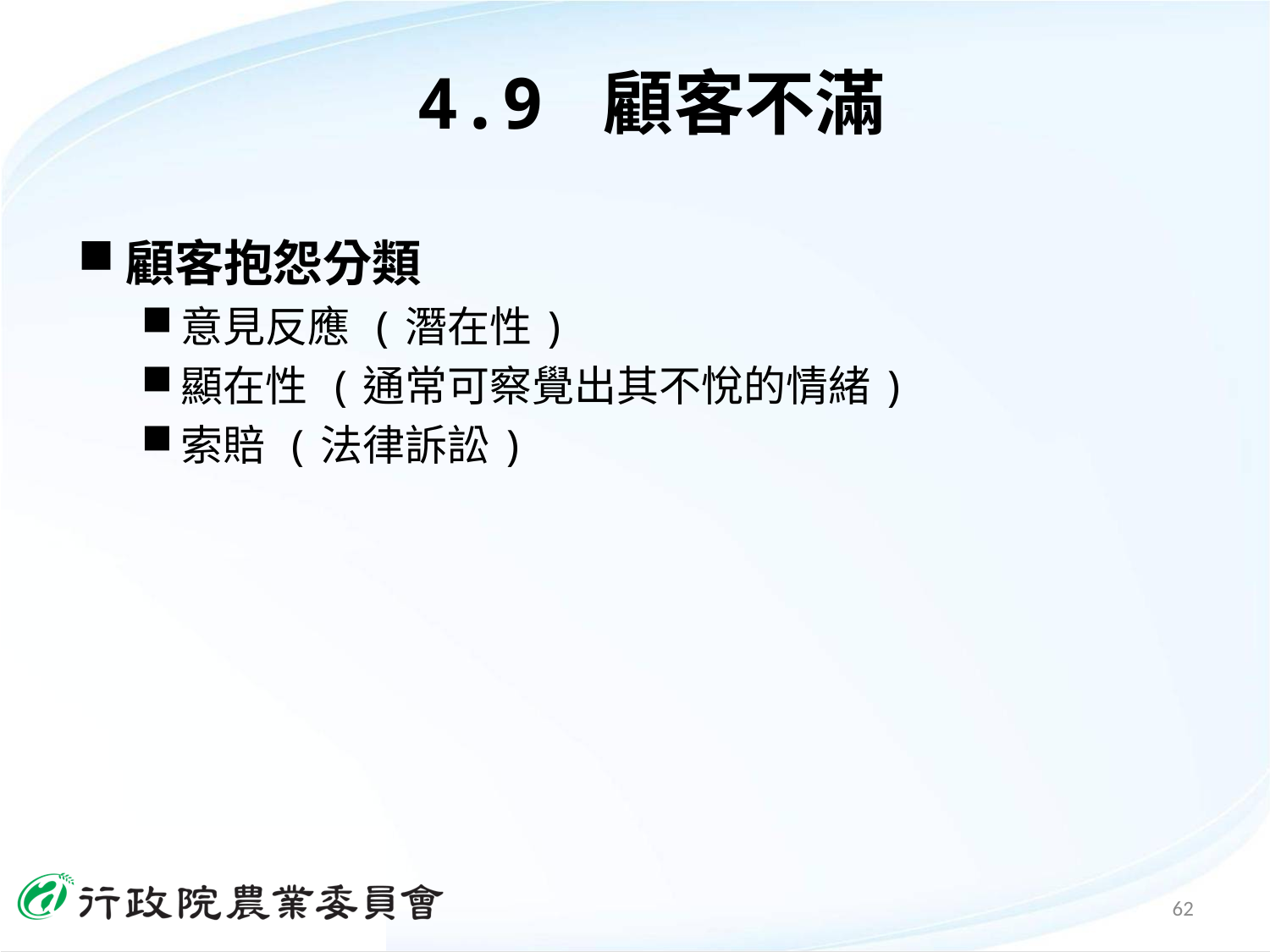

# 4.9 顧客不滿
顧客抱怨分類
意見反應 (潛在性)
顯在性 (通常可察覺出其不悅的情緒)
索賠 (法律訴訟)
62